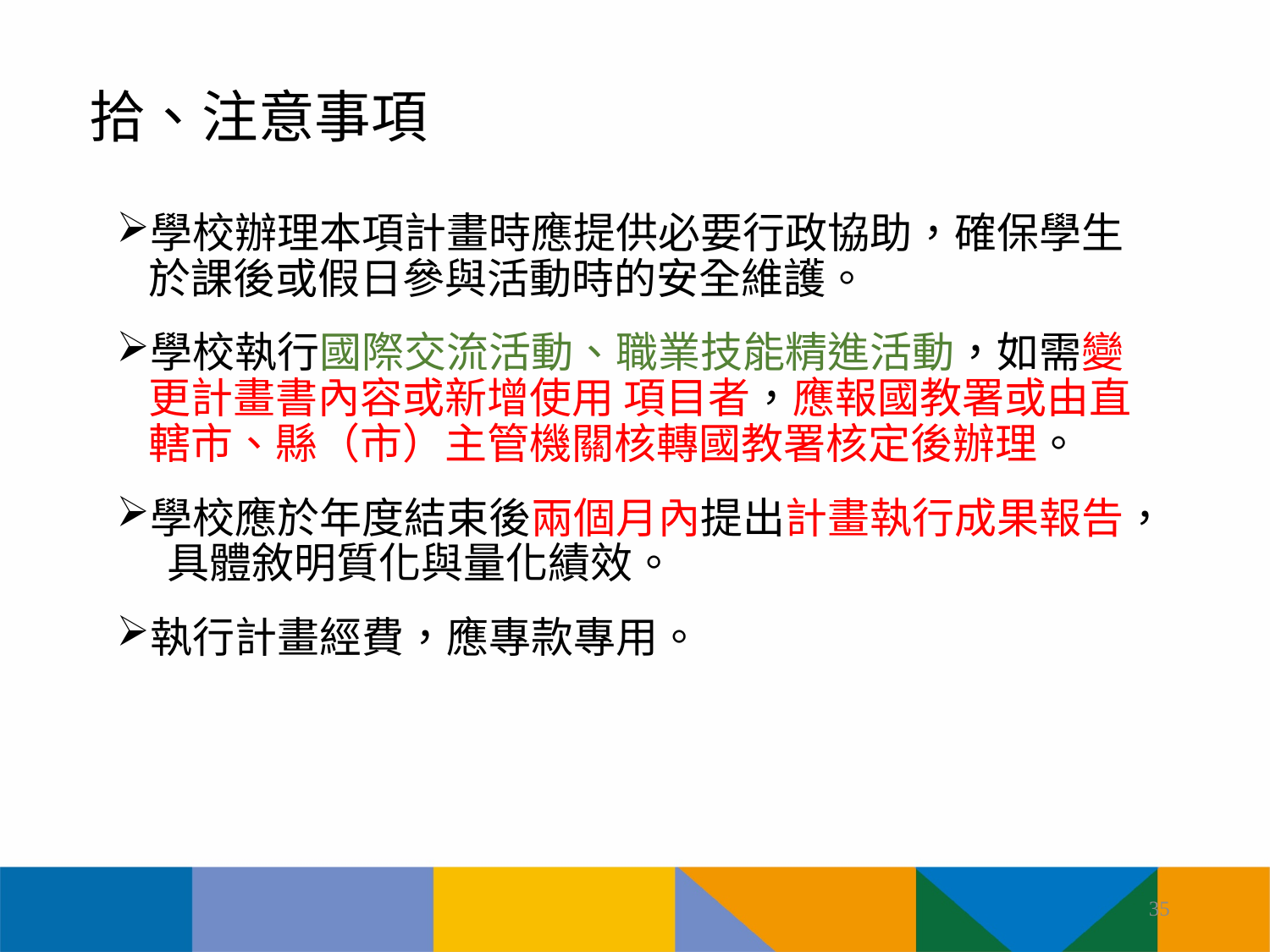

# 拾、注意事項
學校辦理本項計畫時應提供必要行政協助，確保學生 於課後或假日參與活動時的安全維護。
學校執行國際交流活動、職業技能精進活動，如需變更計畫書內容或新增使用 項目者，應報國教署或由直轄市、縣（市）主管機關核轉國教署核定後辦理。
學校應於年度結束後兩個月內提出計畫執行成果報告，  具體敘明質化與量化績效。
執行計畫經費，應專款專用。

35